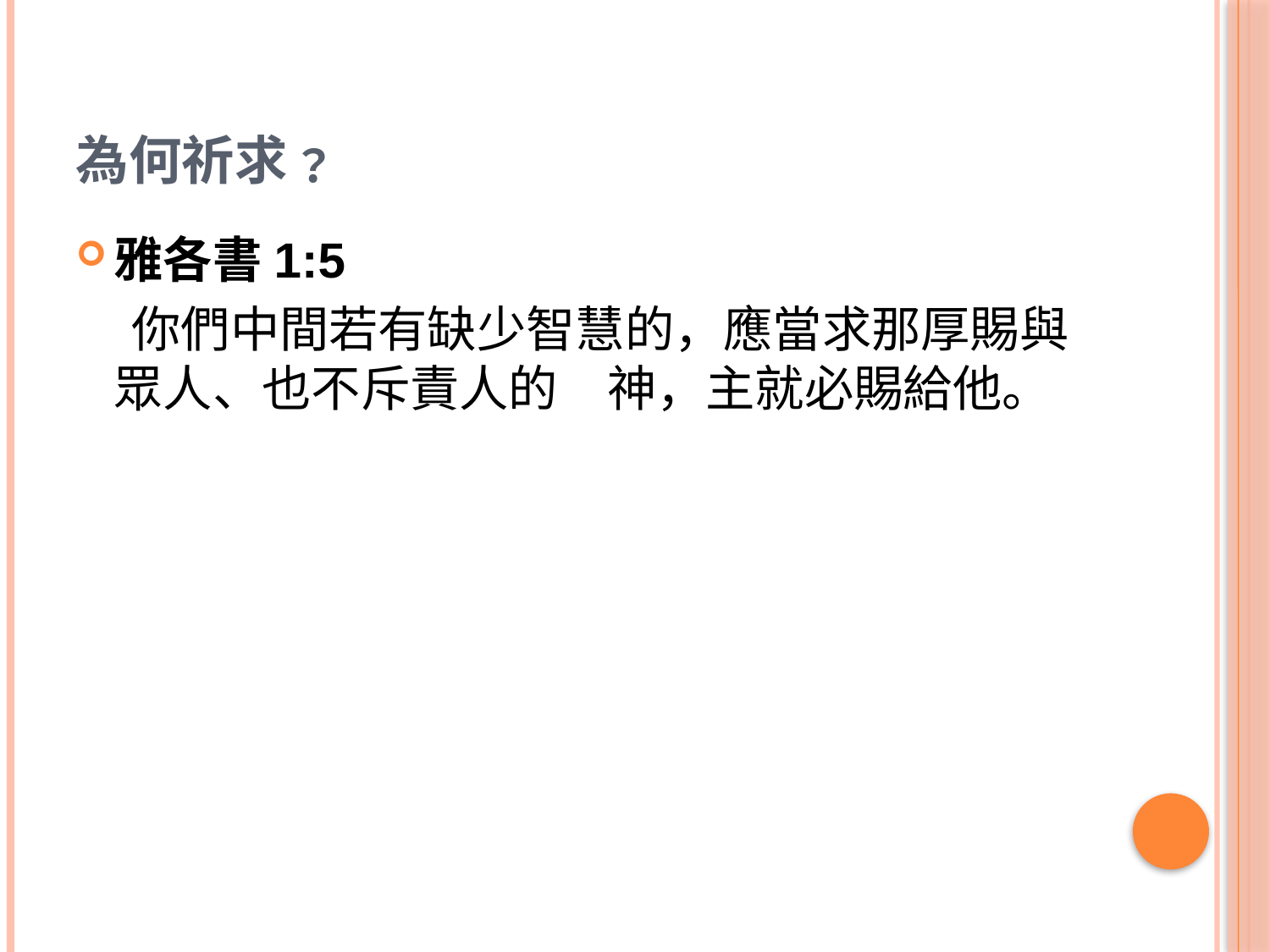

# 為何祈求﹖
雅各書1:5
    你們中間若有缺少智慧的，應當求那厚賜與眾人、也不斥責人的　神，主就必賜給他。